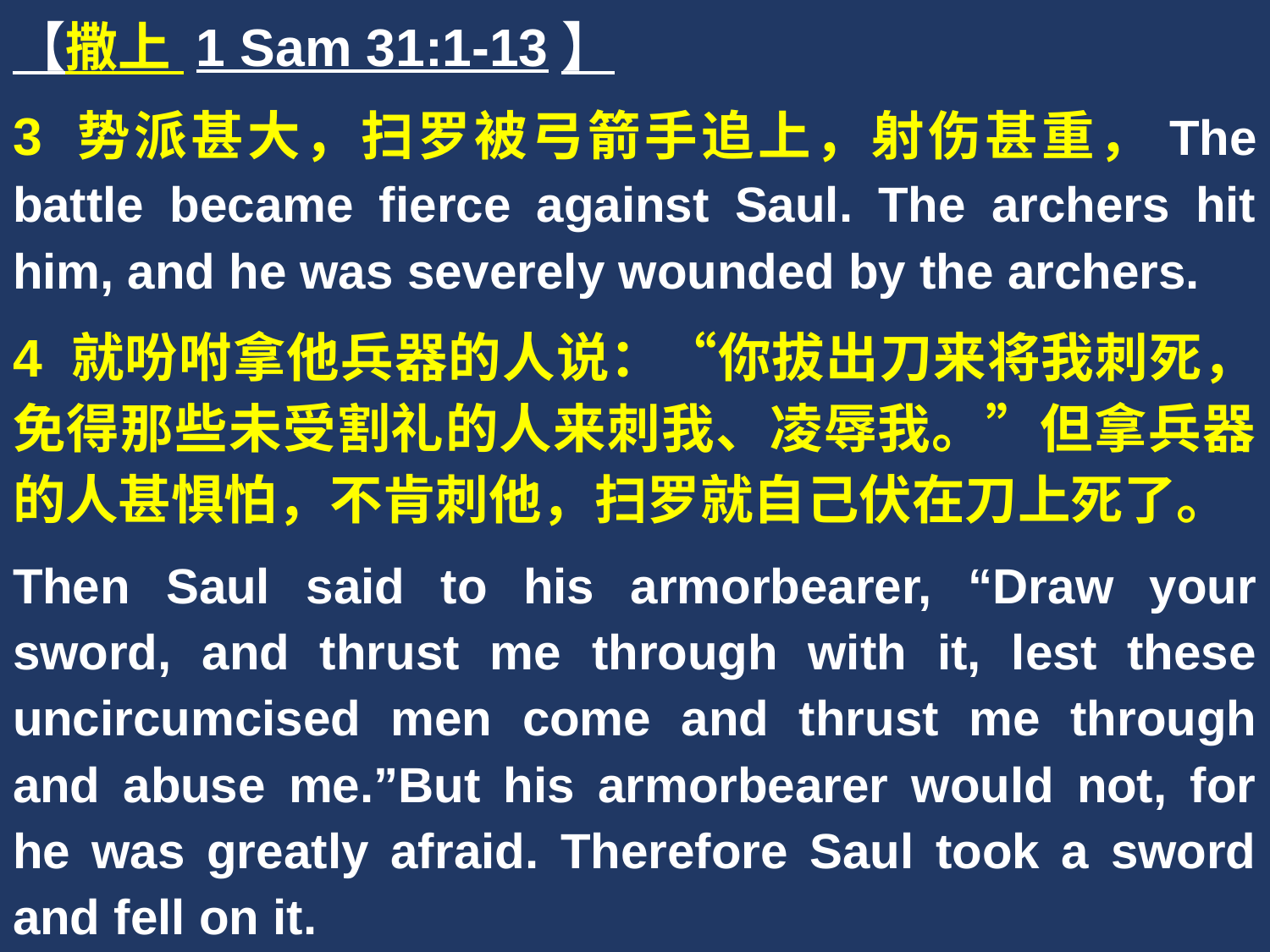

【撒上 1 Sam 31:1-13】
3 势派甚大，扫罗被弓箭手追上，射伤甚重，The battle became fierce against Saul. The archers hit him, and he was severely wounded by the archers.
4 就吩咐拿他兵器的人说：“你拔出刀来将我刺死，免得那些未受割礼的人来刺我、凌辱我。”但拿兵器的人甚惧怕，不肯刺他，扫罗就自己伏在刀上死了。
Then Saul said to his armorbearer, “Draw your sword, and thrust me through with it, lest these uncircumcised men come and thrust me through and abuse me.”But his armorbearer would not, for he was greatly afraid. Therefore Saul took a sword and fell on it.